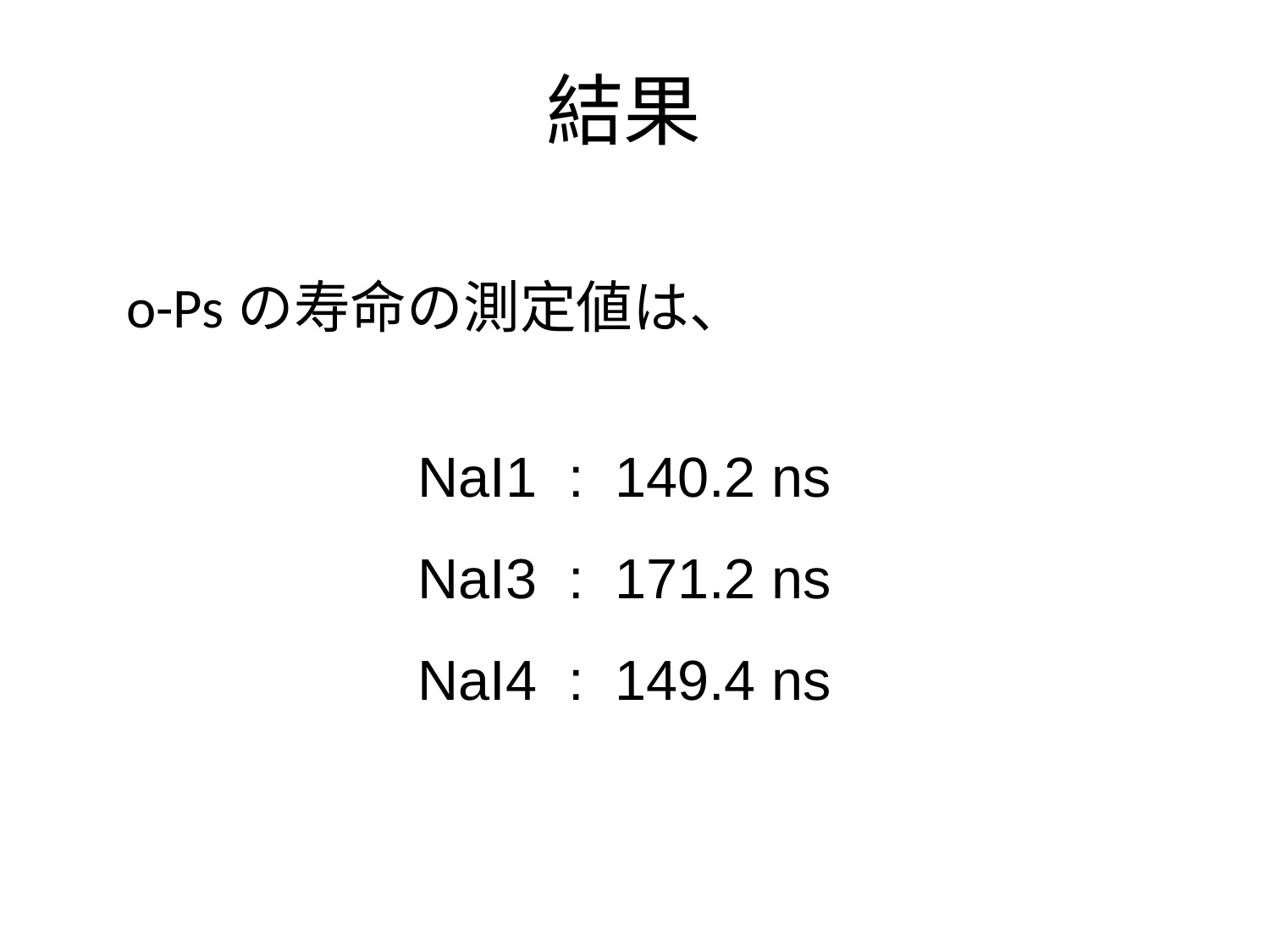

結果
o-Psの寿命の測定値は、

NaI1  :  140.2 ns

NaI3  :  171.2 ns

NaI4  :  149.4 ns